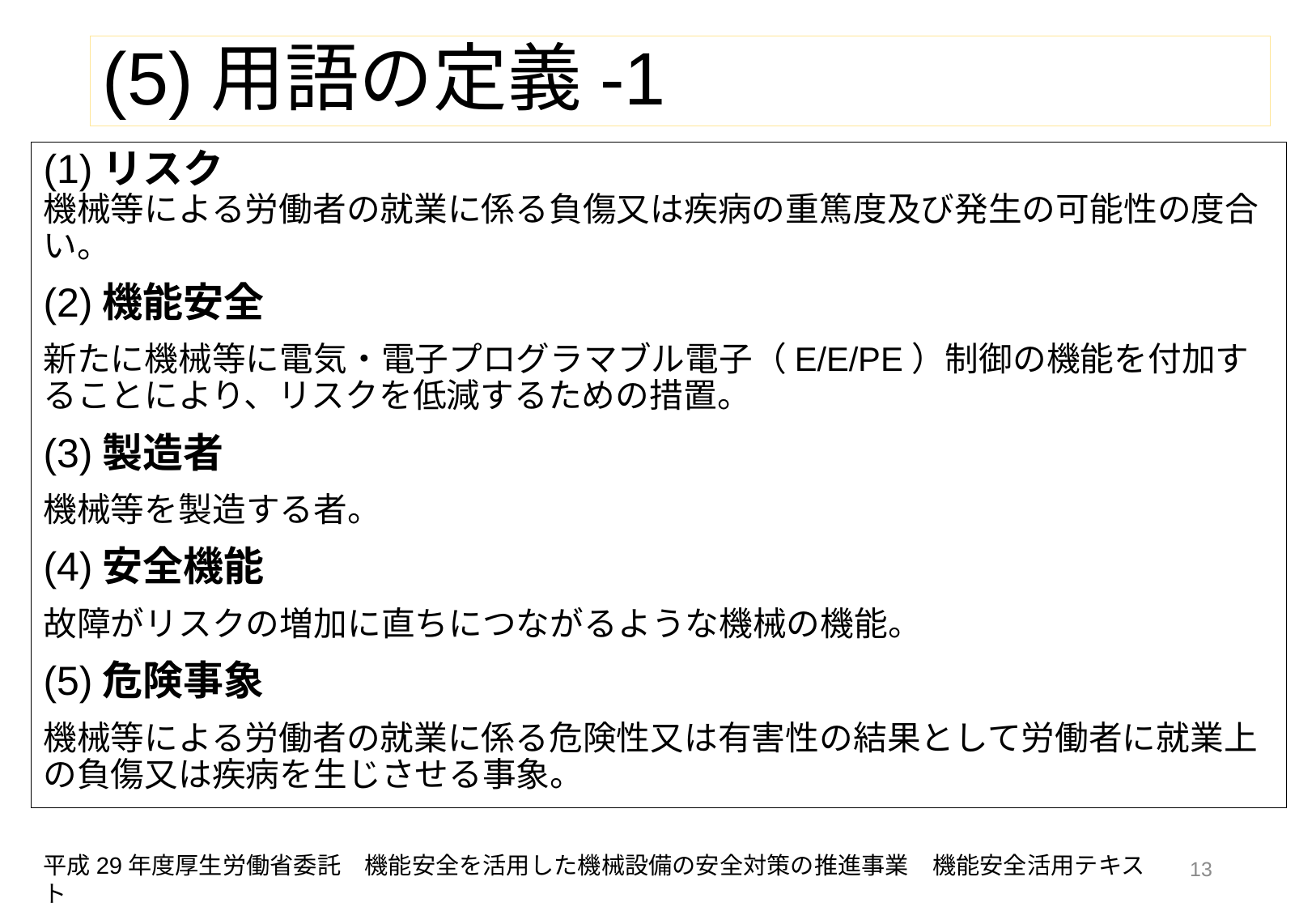

(5)用語の定義-1
(1)リスク
機械等による労働者の就業に係る負傷又は疾病の重篤度及び発生の可能性の度合い。
(2)機能安全
新たに機械等に電気・電子プログラマブル電子（E/E/PE）制御の機能を付加することにより、リスクを低減するための措置。
(3)製造者
機械等を製造する者。
(4)安全機能
故障がリスクの増加に直ちにつながるような機械の機能。
(5)危険事象
機械等による労働者の就業に係る危険性又は有害性の結果として労働者に就業上の負傷又は疾病を生じさせる事象。
平成29年度厚生労働省委託　機能安全を活用した機械設備の安全対策の推進事業　機能安全活用テキスト
13